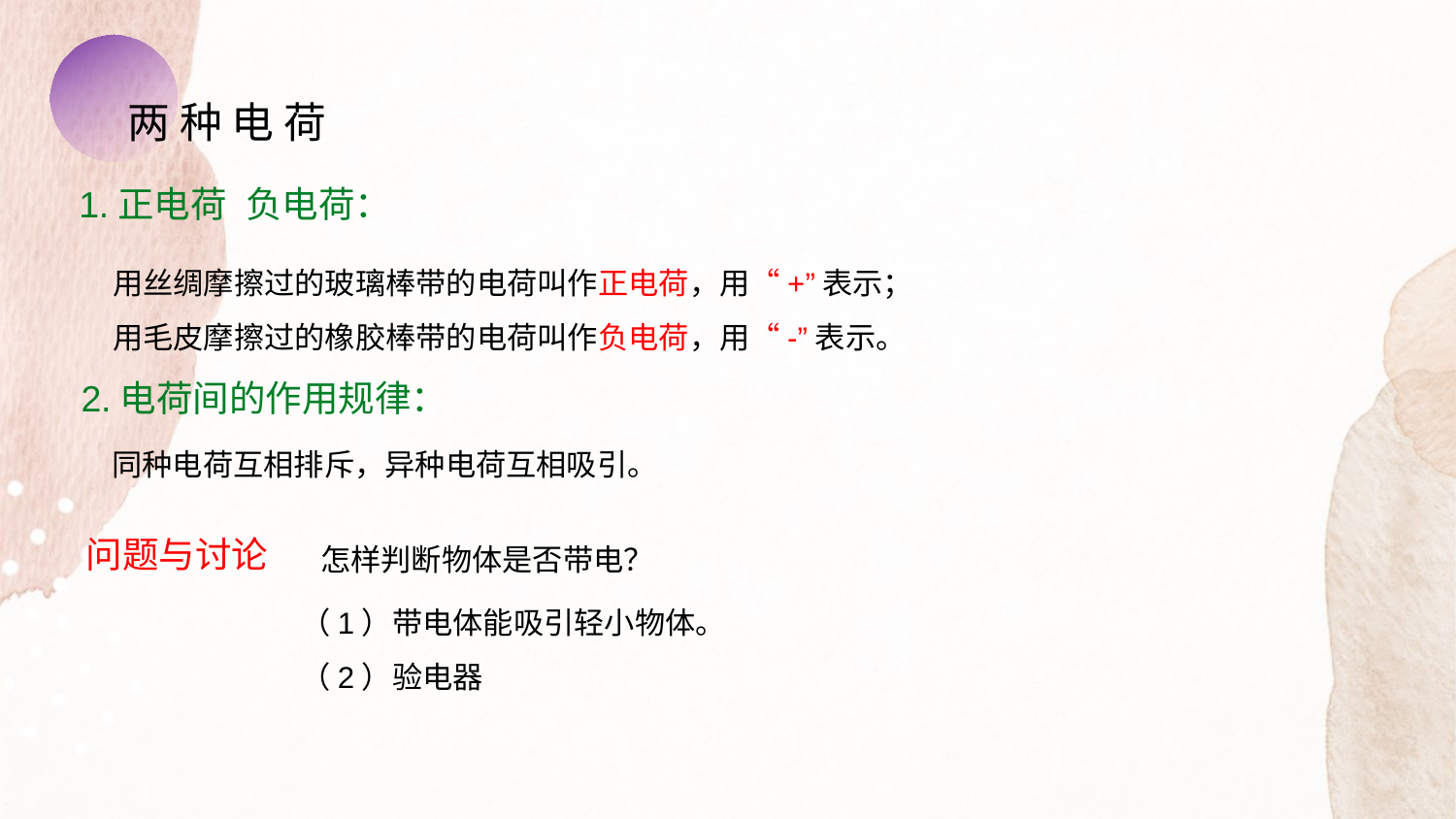

两 种 电 荷
1.正电荷   负电荷：
用丝绸摩擦过的玻璃棒带的电荷叫作正电荷，用“+”表示；
用毛皮摩擦过的橡胶棒带的电荷叫作负电荷，用“-”表示。
2.电荷间的作用规律：
同种电荷互相排斥，异种电荷互相吸引。
问题与讨论
怎样判断物体是否带电？
（1）带电体能吸引轻小物体。
（2）验电器